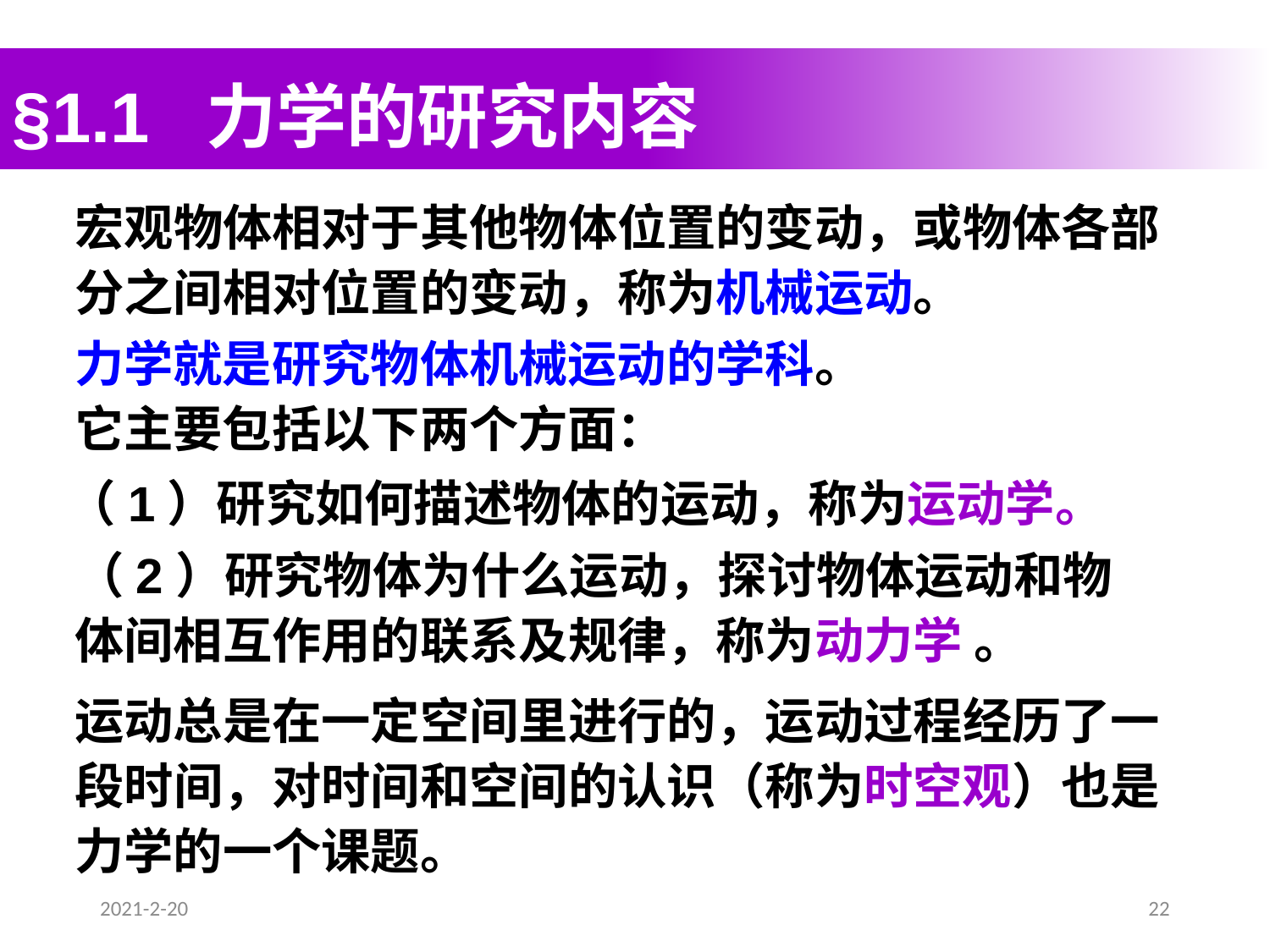

§1.1  力学的研究内容
宏观物体相对于其他物体位置的变动，或物体各部分之间相对位置的变动，称为机械运动。
力学就是研究物体机械运动的学科。
它主要包括以下两个方面：
（1）研究如何描述物体的运动，称为运动学。
（2）研究物体为什么运动，探讨物体运动和物体间相互作用的联系及规律，称为动力学 。
运动总是在一定空间里进行的，运动过程经历了一段时间，对时间和空间的认识（称为时空观）也是力学的一个课题。
2021-2-20
22